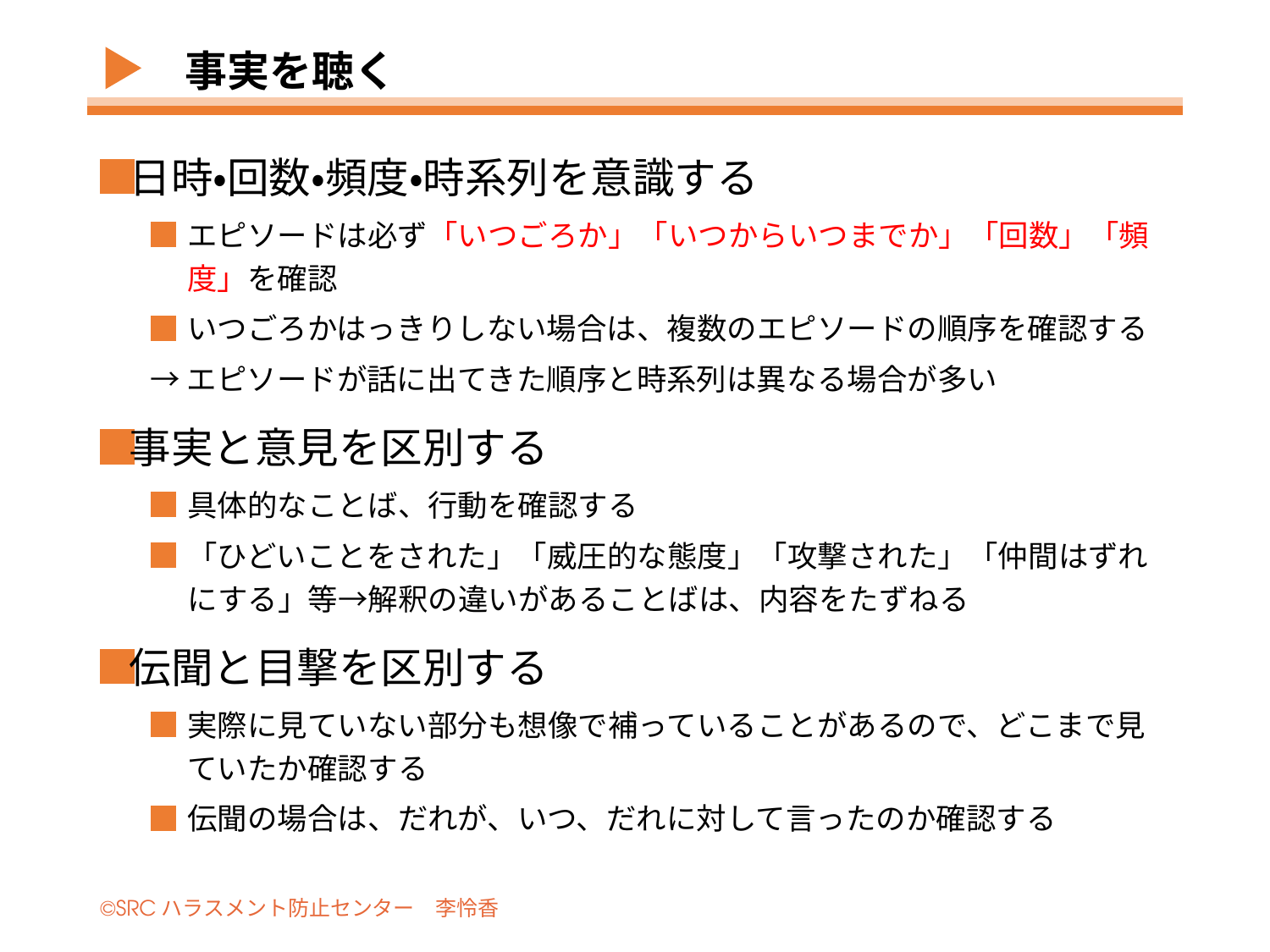

# 事実を聴く
日時・回数・頻度・時系列を意識する
エピソードは必ず「いつごろか」「いつからいつまでか」「回数」「頻度」を確認
いつごろかはっきりしない場合は、複数のエピソードの順序を確認する
→エピソードが話に出てきた順序と時系列は異なる場合が多い
事実と意見を区別する
具体的なことば、行動を確認する
「ひどいことをされた」「威圧的な態度」「攻撃された」「仲間はずれにする」等→解釈の違いがあることばは、内容をたずねる
伝聞と目撃を区別する
実際に見ていない部分も想像で補っていることがあるので、どこまで見ていたか確認する
伝聞の場合は、だれが、いつ、だれに対して言ったのか確認する
©SRCハラスメント防止センター　李怜香